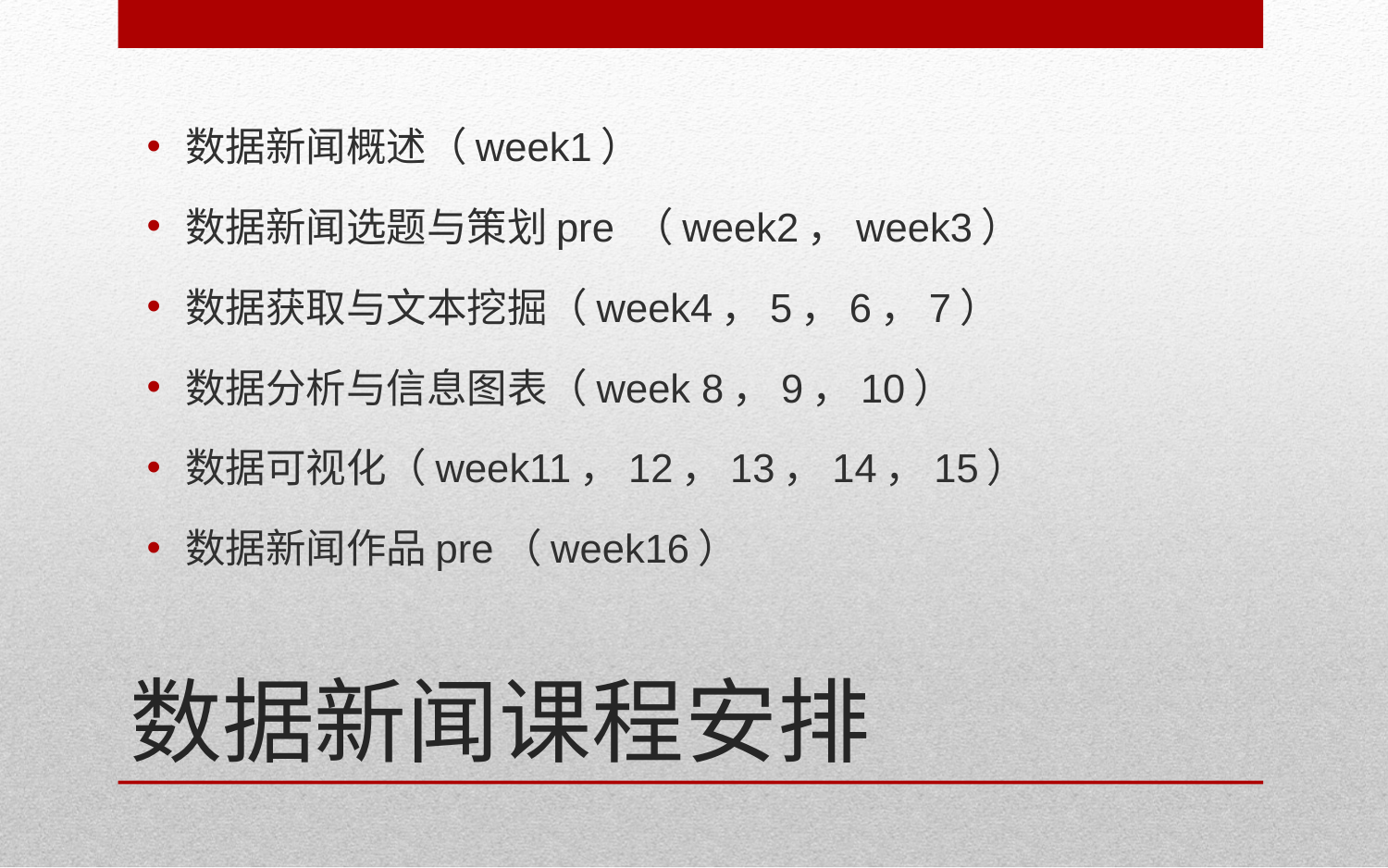

数据新闻概述（week1）
数据新闻选题与策划pre （week2，week3）
数据获取与文本挖掘（week4，5，6，7）
数据分析与信息图表（week 8，9，10）
数据可视化（week11，12，13，14，15）
数据新闻作品pre（week16）
# 数据新闻课程安排